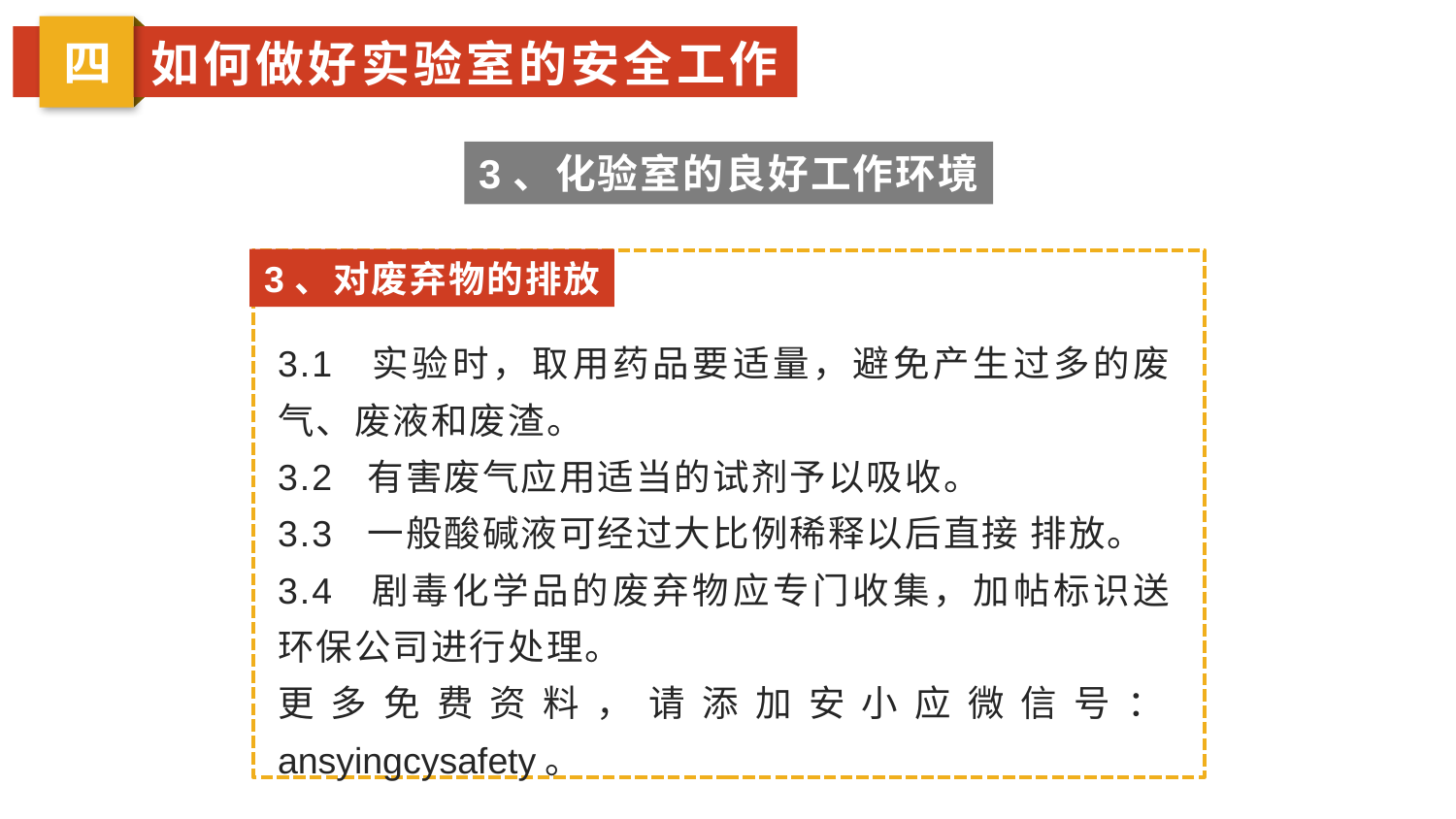

四

如何做好实验室的安全工作

3、化验室的良好工作环境
3、对废弃物的排放

3.1  实验时，取用药品要适量，避免产生过多的废气、废液和废渣。
3.2  有害废气应用适当的试剂予以吸收。
3.3  一般酸碱液可经过大比例稀释以后直接 排放。
3.4  剧毒化学品的废弃物应专门收集，加帖标识送环保公司进行处理。
更多免费资料，请添加安小应微信号：ansyingcysafety。